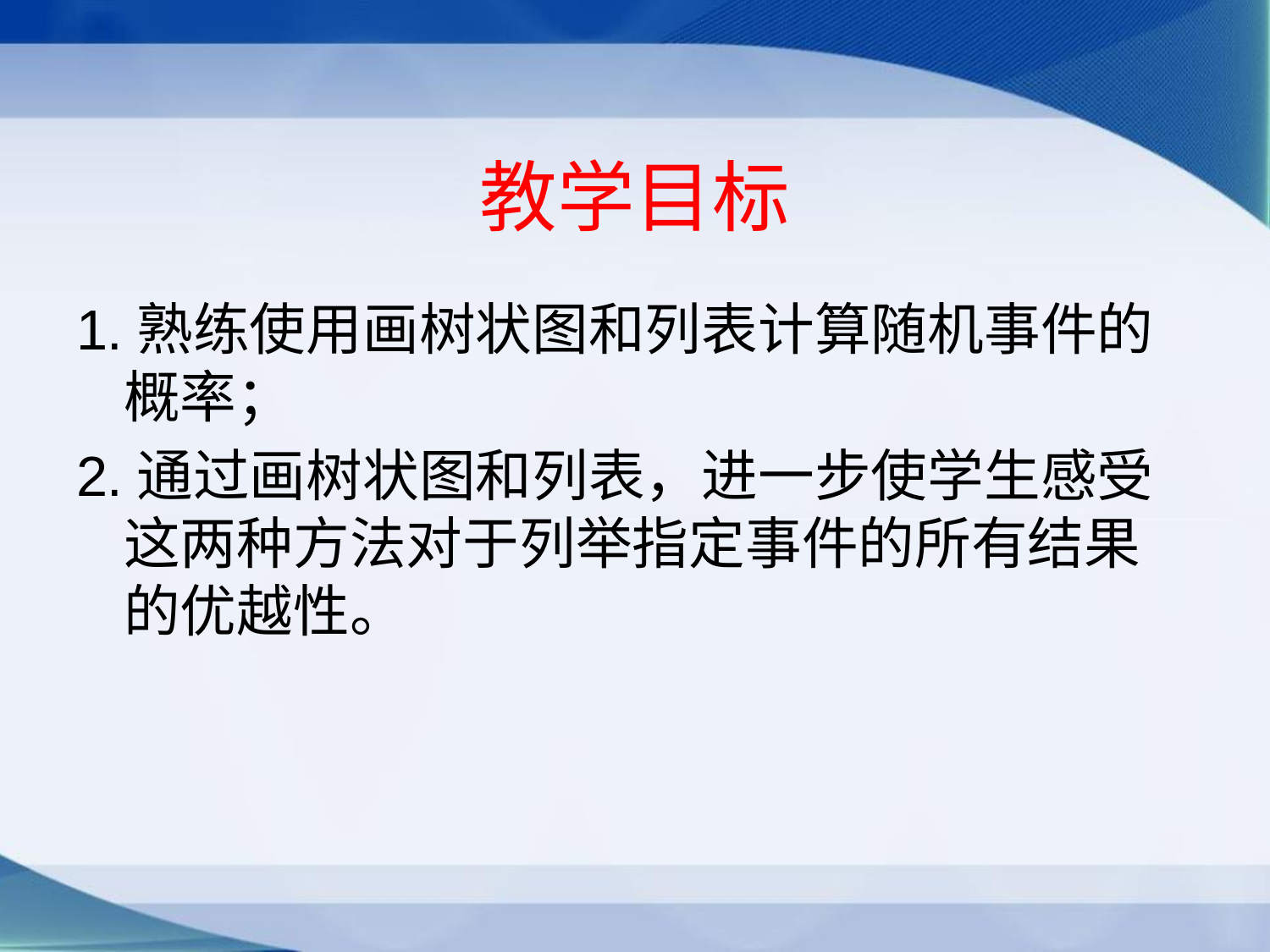

# 教学目标
1.熟练使用画树状图和列表计算随机事件的概率；
2.通过画树状图和列表，进一步使学生感受这两种方法对于列举指定事件的所有结果的优越性。